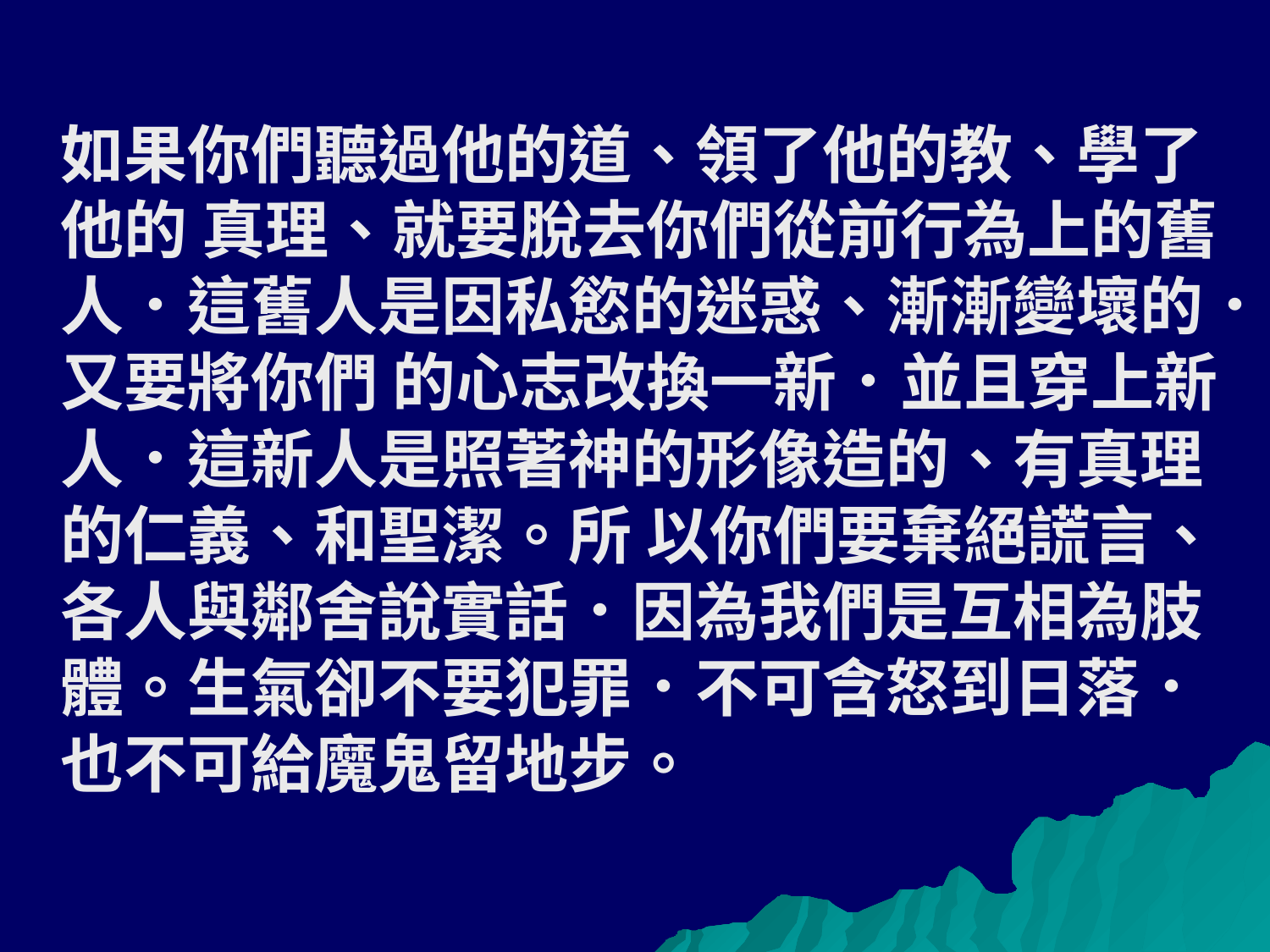

如果你們聽過他的道、領了他的教、學了他的 真理、就要脫去你們從前行為上的舊人．這舊人是因私慾的迷惑、漸漸變壞的．又要將你們 的心志改換一新．並且穿上新人．這新人是照著神的形像造的、有真理的仁義、和聖潔。所 以你們要棄絕謊言、各人與鄰舍說實話．因為我們是互相為肢體。生氣卻不要犯罪．不可含怒到日落．也不可給魔鬼留地步。